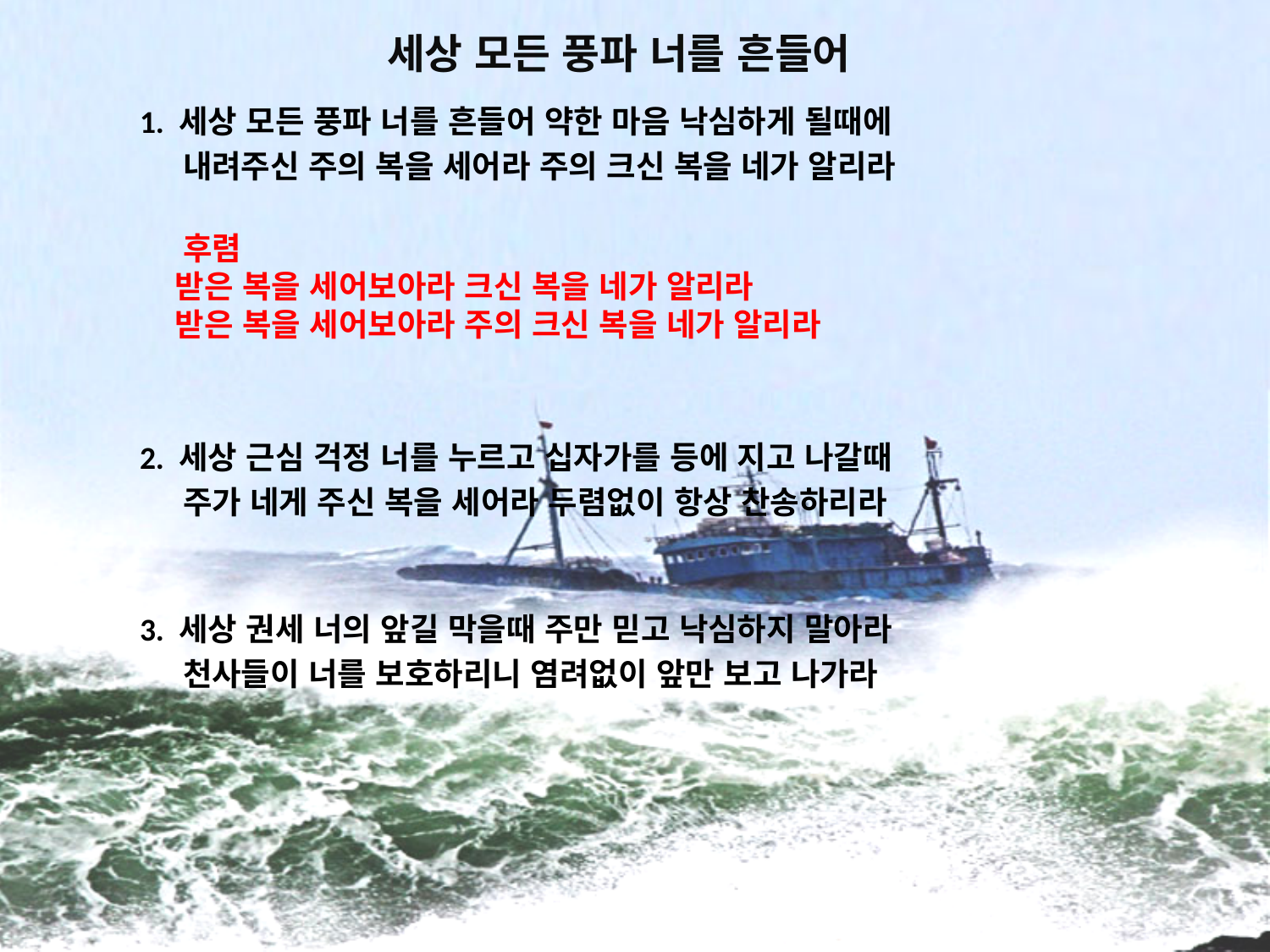

# 세상 모든 풍파 너를 흔들어
1. 세상 모든 풍파 너를 흔들어 약한 마음 낙심하게 될때에
    내려주신 주의 복을 세어라 주의 크신 복을 네가 알리라
    후렴
    받은 복을 세어보아라 크신 복을 네가 알리라
    받은 복을 세어보아라 주의 크신 복을 네가 알리라

2. 세상 근심 걱정 너를 누르고 십자가를 등에 지고 나갈때
    주가 네게 주신 복을 세어라 두렴없이 항상 찬송하리라

3. 세상 권세 너의 앞길 막을때 주만 믿고 낙심하지 말아라
    천사들이 너를 보호하리니 염려없이 앞만 보고 나가라